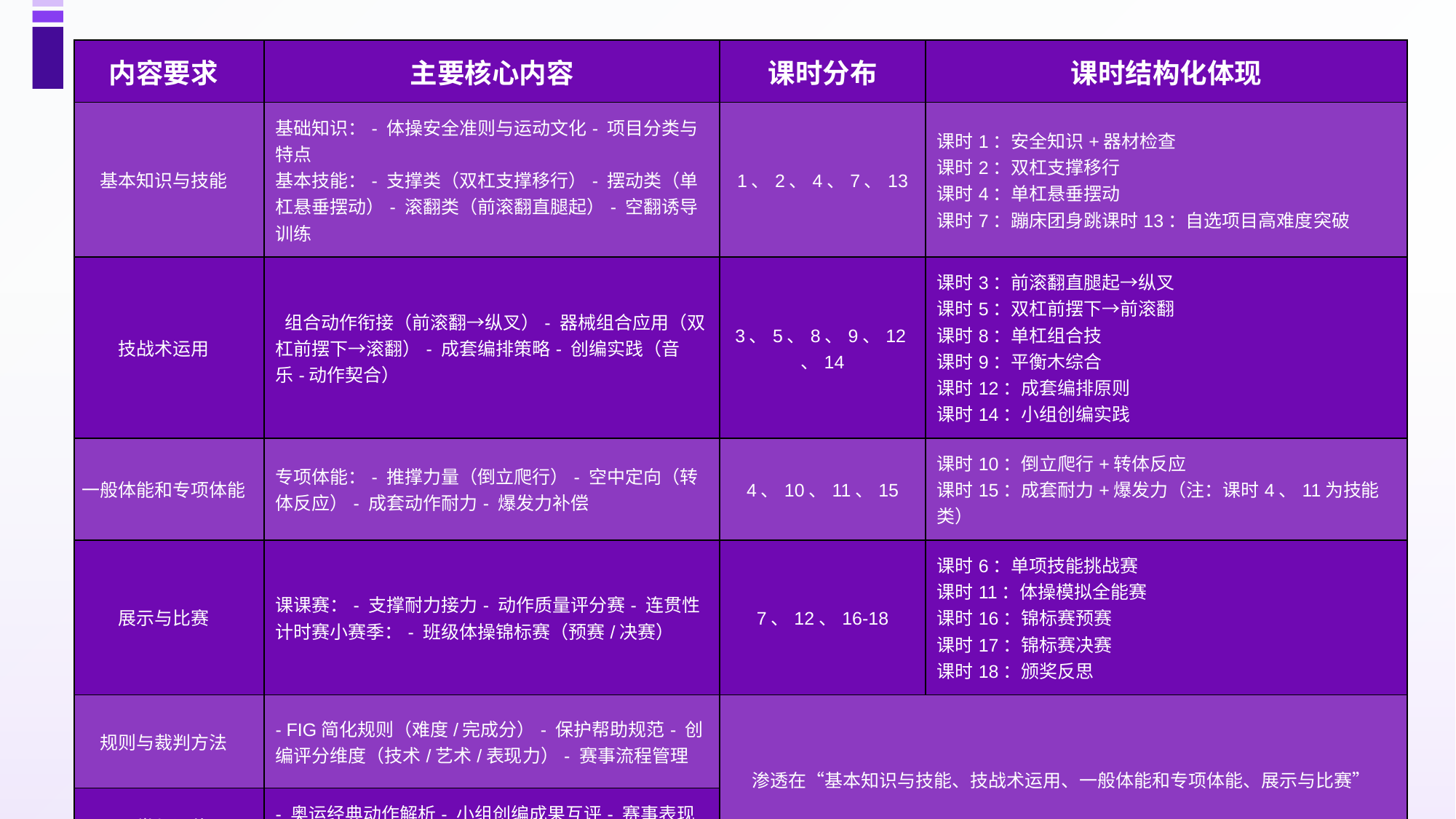

| 内容要求 | 主要核心内容 | 课时分布 | 课时结构化体现 |
| --- | --- | --- | --- |
| 基本知识与技能 | 基础知识：- 体操安全准则与运动文化- 项目分类与特点 基本技能：- 支撑类（双杠支撑移行）- 摆动类（单杠悬垂摆动）- 滚翻类（前滚翻直腿起）- 空翻诱导训练 | 1、2、4、7、13 | 课时1：安全知识+器材检查 课时2：双杠支撑移行 课时4：单杠悬垂摆动 课时7：蹦床团身跳课时13：自选项目高难度突破 |
| 技战术运用 | 组合动作衔接（前滚翻→纵叉）- 器械组合应用（双杠前摆下→滚翻）- 成套编排策略- 创编实践（音乐-动作契合） | 3、5、8、9、12、14 | 课时3：前滚翻直腿起→纵叉 课时5：双杠前摆下→前滚翻 课时8：单杠组合技 课时9：平衡木综合 课时12：成套编排原则 课时14：小组创编实践 |
| 一般体能和专项体能 | 专项体能：- 推撑力量（倒立爬行）- 空中定向（转体反应）- 成套动作耐力- 爆发力补偿 | 4、10、11、15 | 课时10：倒立爬行+转体反应 课时15：成套耐力+爆发力（注：课时4、11为技能类） |
| 展示与比赛 | 课课赛：- 支撑耐力接力- 动作质量评分赛- 连贯性计时赛小赛季：- 班级体操锦标赛（预赛/决赛） | 7、12、16-18 | 课时6：单项技能挑战赛 课时11：体操模拟全能赛 课时16：锦标赛预赛 课时17：锦标赛决赛 课时18：颁奖反思 |
| 规则与裁判方法 | - FIG简化规则（难度/完成分）- 保护帮助规范- 创编评分维度（技术/艺术/表现力）- 赛事流程管理 | 渗透在“基本知识与技能、技战术运用、一般体能和专项体能、展示与比赛” |  |
| 观赏与评价 | - 奥运经典动作解析- 小组创编成果互评- 赛事表现分析- "3星1建议"评价法 |  |  |